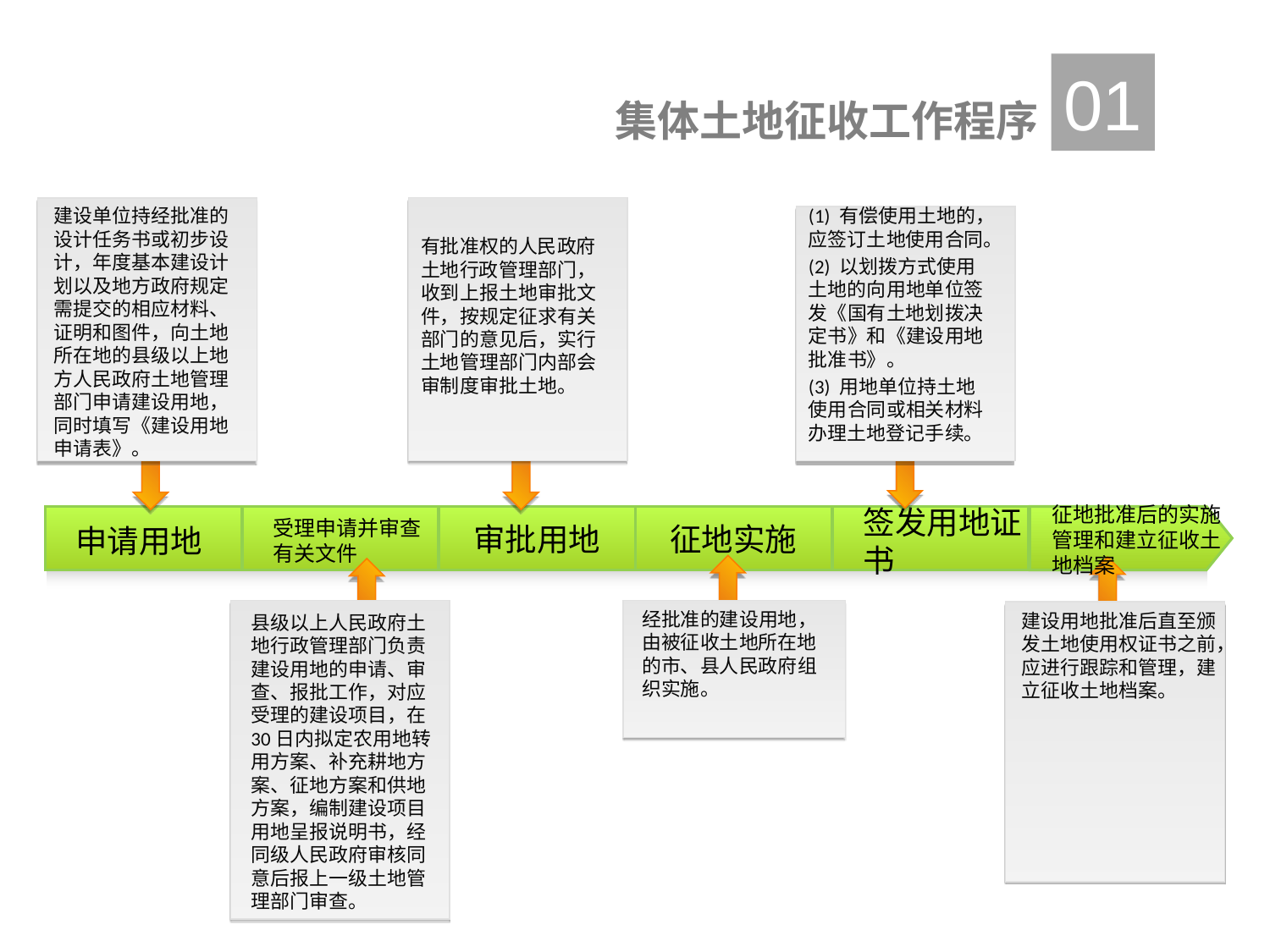

01
集体土地征收工作程序
建设单位持经批准的设计任务书或初步设计，年度基本建设计划以及地方政府规定需提交的相应材料、证明和图件，向土地所在地的县级以上地方人民政府土地管理部门申请建设用地，同时填写《建设用地申请表》。

(1) 有偿使用土地的，应签订土地使用合同。
(2) 以划拨方式使用土地的向用地单位签发《国有土地划拨决定书》和《建设用地批准书》。
(3) 用地单位持土地使用合同或相关材料办理土地登记手续。

有批准权的人民政府土地行政管理部门，收到上报土地审批文件，按规定征求有关部门的意见后，实行土地管理部门内部会审制度审批土地。

审批用地
征地实施

征地批准后的实施管理和建立征收土地档案
申请用地
受理申请并审查
有关文件

签发用地证书

经批准的建设用地，由被征收土地所在地的市、县人民政府组织实施。

建设用地批准后直至颁发土地使用权证书之前，应进行跟踪和管理，建立征收土地档案。
县级以上人民政府土地行政管理部门负责建设用地的申请、审查、报批工作，对应受理的建设项目，在30日内拟定农用地转用方案、补充耕地方案、征地方案和供地方案，编制建设项目用地呈报说明书，经同级人民政府审核同意后报上一级土地管理部门审查。